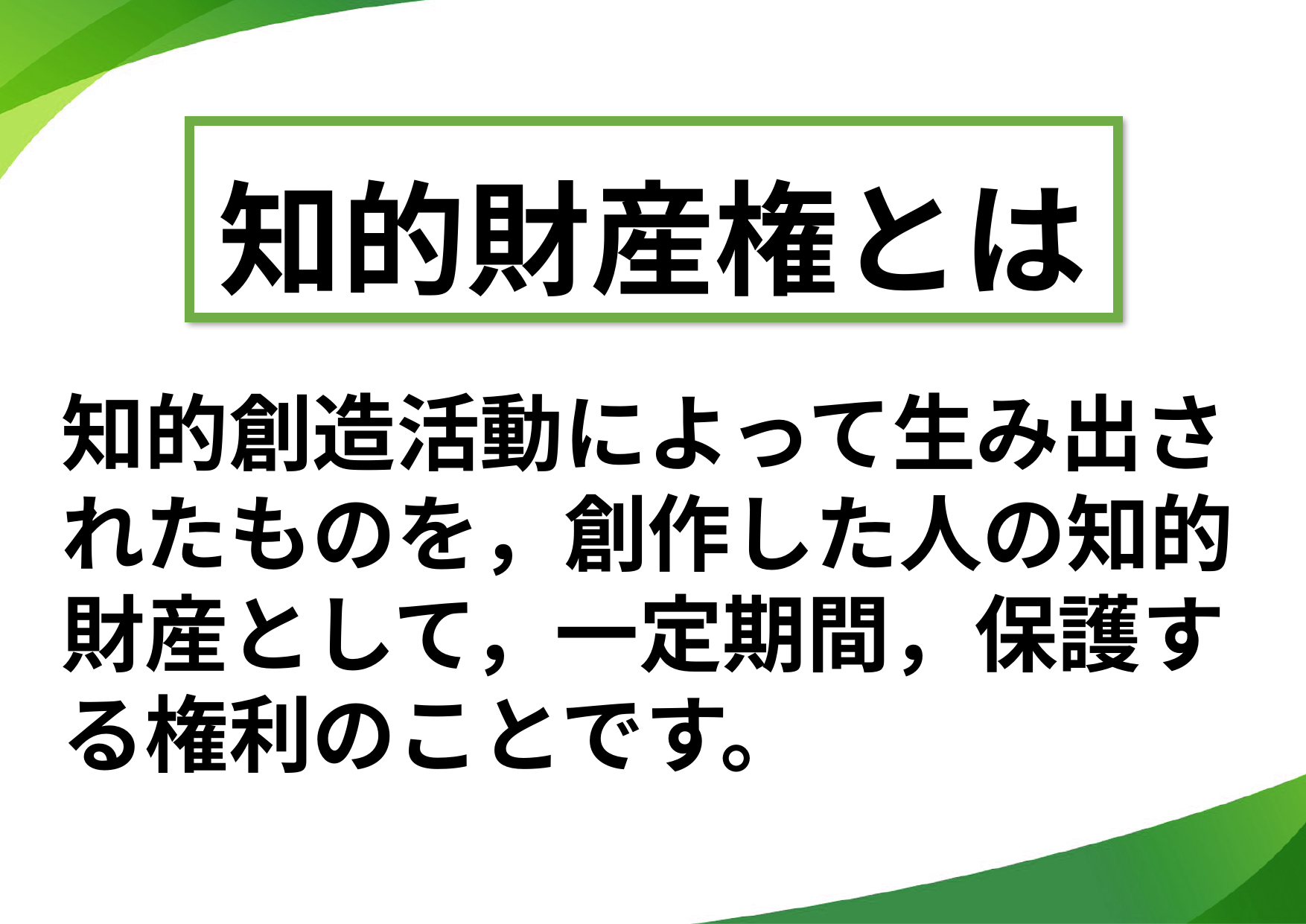

知的財産権とは
知的創造活動によって生み出されたものを，創作した人の知的財産として，一定期間，保護する権利のことです。